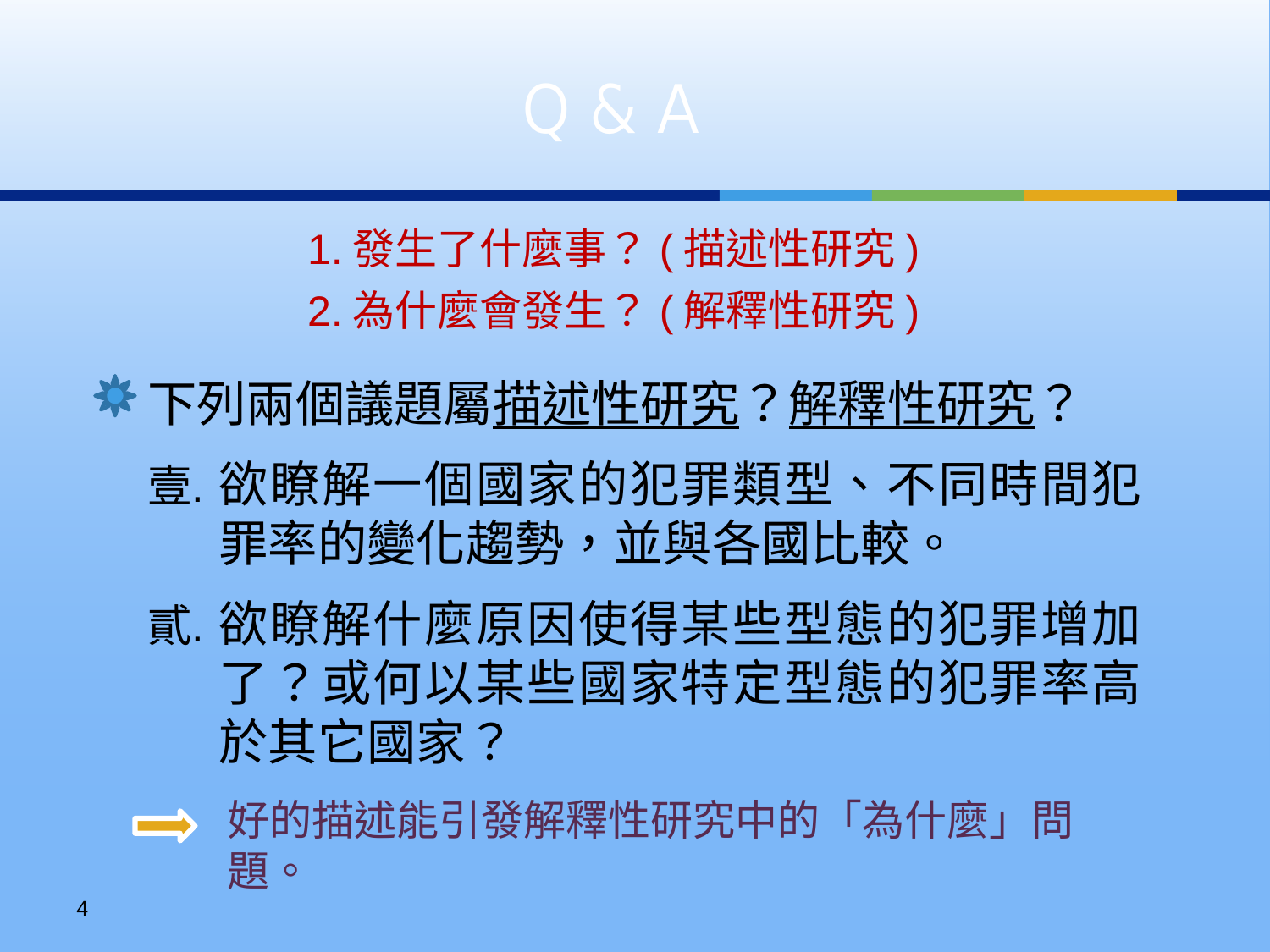

Q & A
1.發生了什麼事？(描述性研究)
2.為什麼會發生？(解釋性研究)
下列兩個議題屬描述性研究？解釋性研究？
欲瞭解一個國家的犯罪類型、不同時間犯罪率的變化趨勢，並與各國比較。
欲瞭解什麼原因使得某些型態的犯罪增加了？或何以某些國家特定型態的犯罪率高於其它國家？

好的描述能引發解釋性研究中的「為什麼」問題。

4